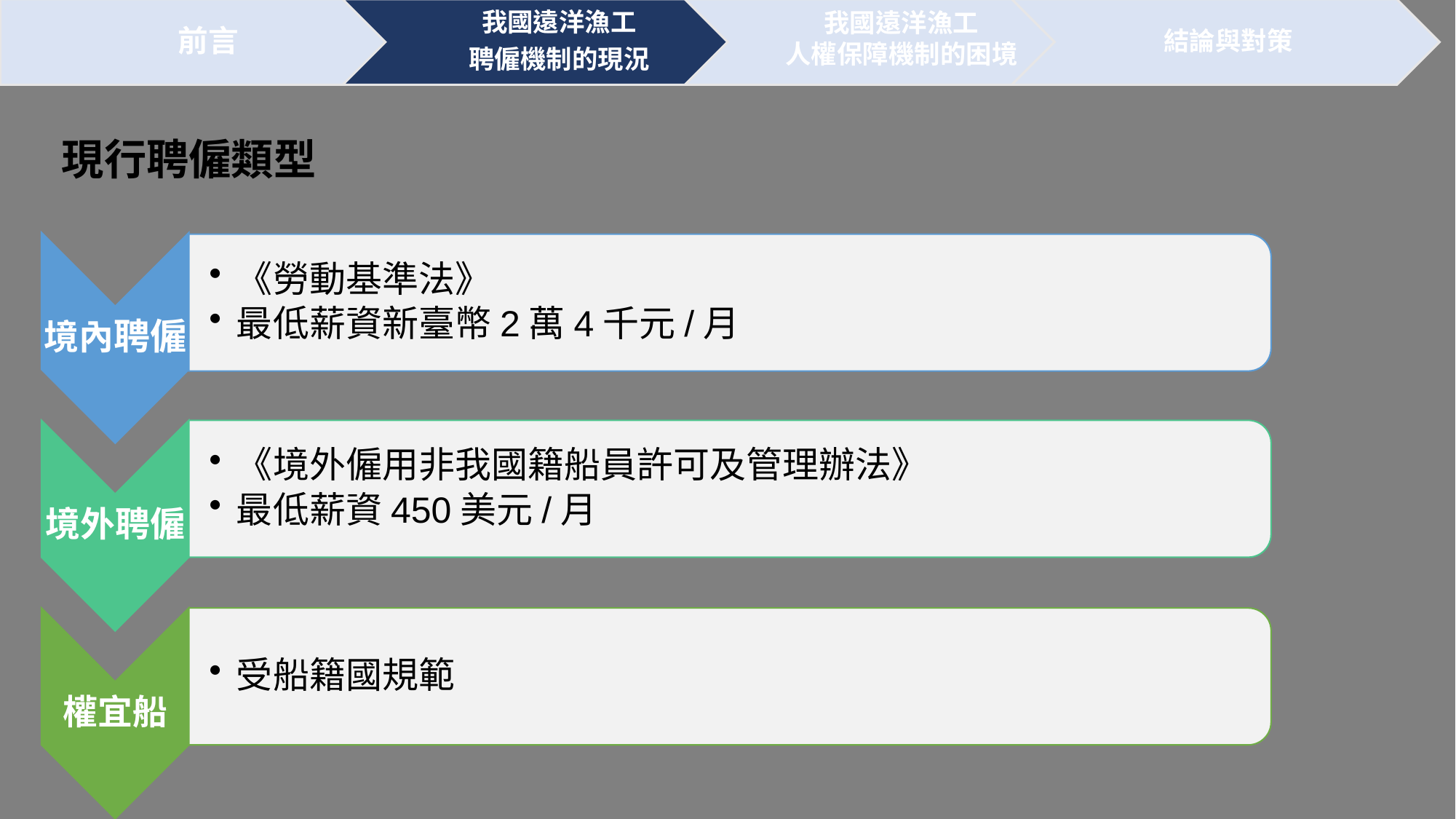

前言
我國遠洋漁工
聘僱機制的現況
我國遠洋漁工
人權保障機制的困境
結論與對策
現行聘僱類型
境內聘僱
《勞動基準法》
最低薪資新臺幣2萬4千元/月
境外聘僱
《境外僱用非我國籍船員許可及管理辦法》
最低薪資450美元/月
權宜船
受船籍國規範